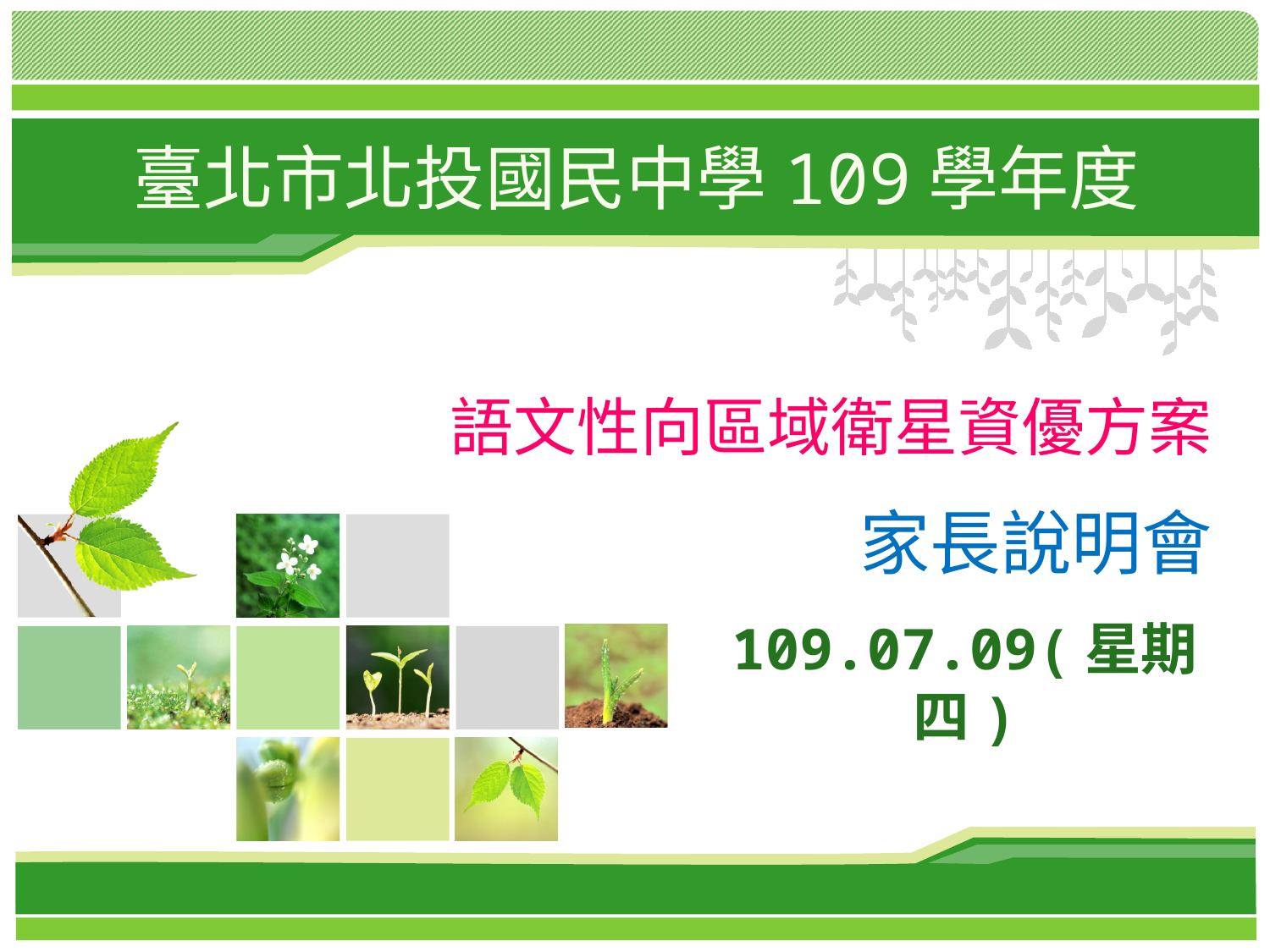

臺北市北投國民中學109學年度
語文性向區域衛星資優方案
# 家長說明會
109.07.09(星期四)